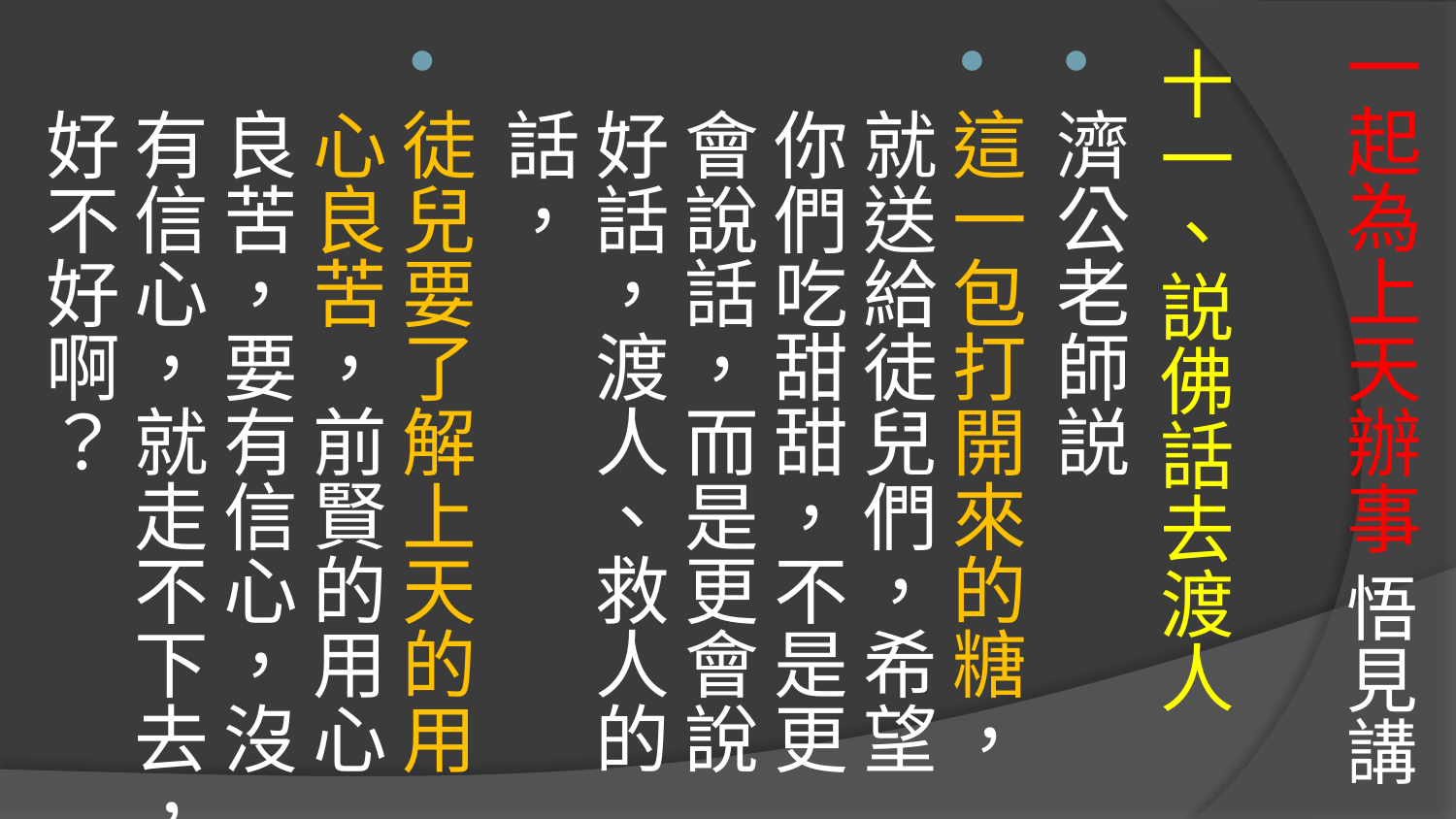

# 一起為上天辦事 悟見講
十一、説佛話去渡人
濟公老師説
這一包打開來的糖，就送給徒兒們，希望你們吃甜甜，不是更會說話，而是更會說好話，渡人、救人的話，
徒兒要了解上天的用心良苦，前賢的用心良苦，要有信心，沒有信心，就走不下去，好不好啊？